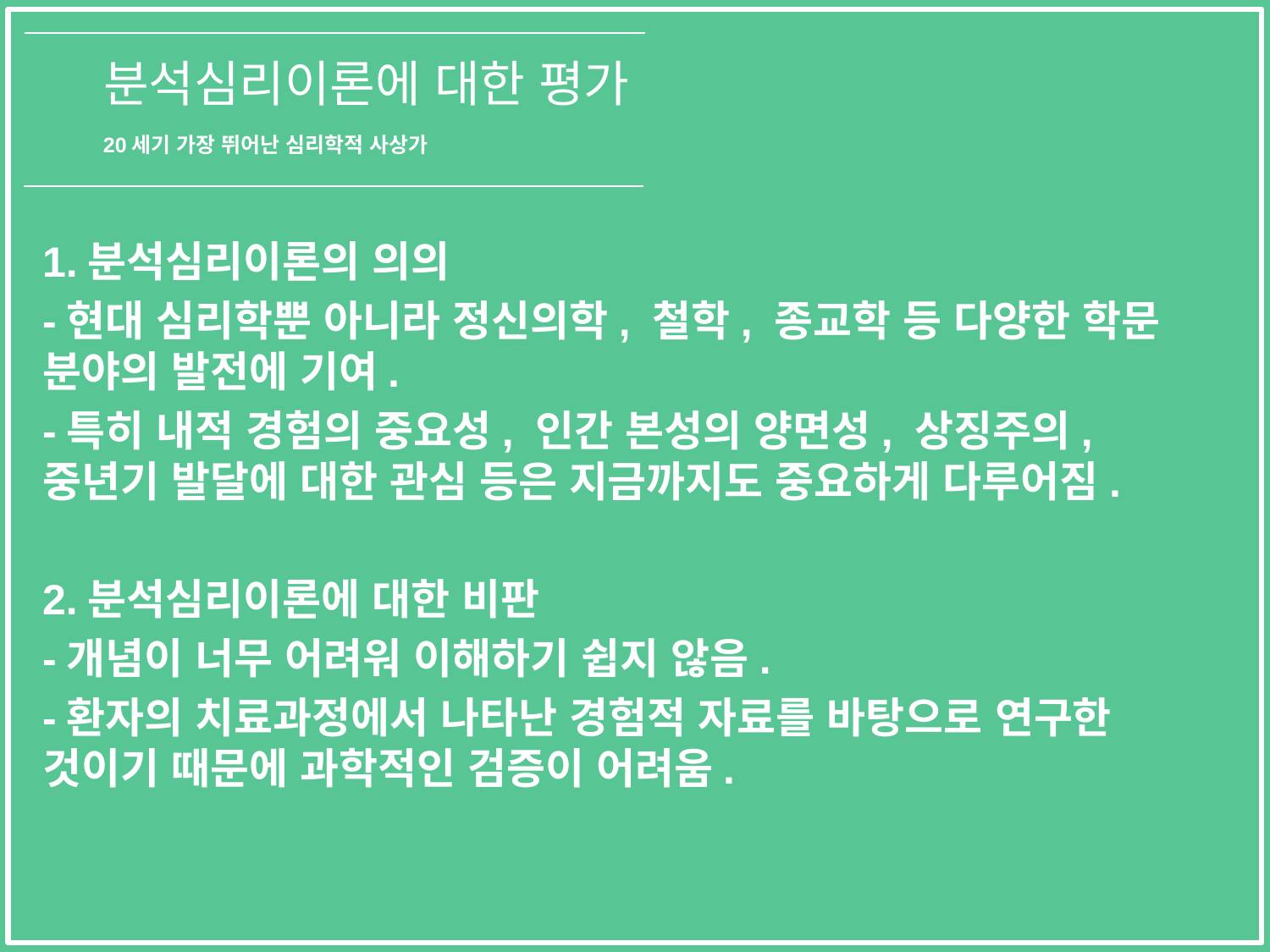

분석심리이론에 대한 평가
20세기 가장 뛰어난 심리학적 사상가
1.분석심리이론의 의의
-현대 심리학뿐 아니라 정신의학, 철학, 종교학 등 다양한 학문 분야의 발전에 기여.
-특히 내적 경험의 중요성, 인간 본성의 양면성, 상징주의, 중년기 발달에 대한 관심 등은 지금까지도 중요하게 다루어짐.

2.분석심리이론에 대한 비판
-개념이 너무 어려워 이해하기 쉽지 않음.
-환자의 치료과정에서 나타난 경험적 자료를 바탕으로 연구한 것이기 때문에 과학적인 검증이 어려움.